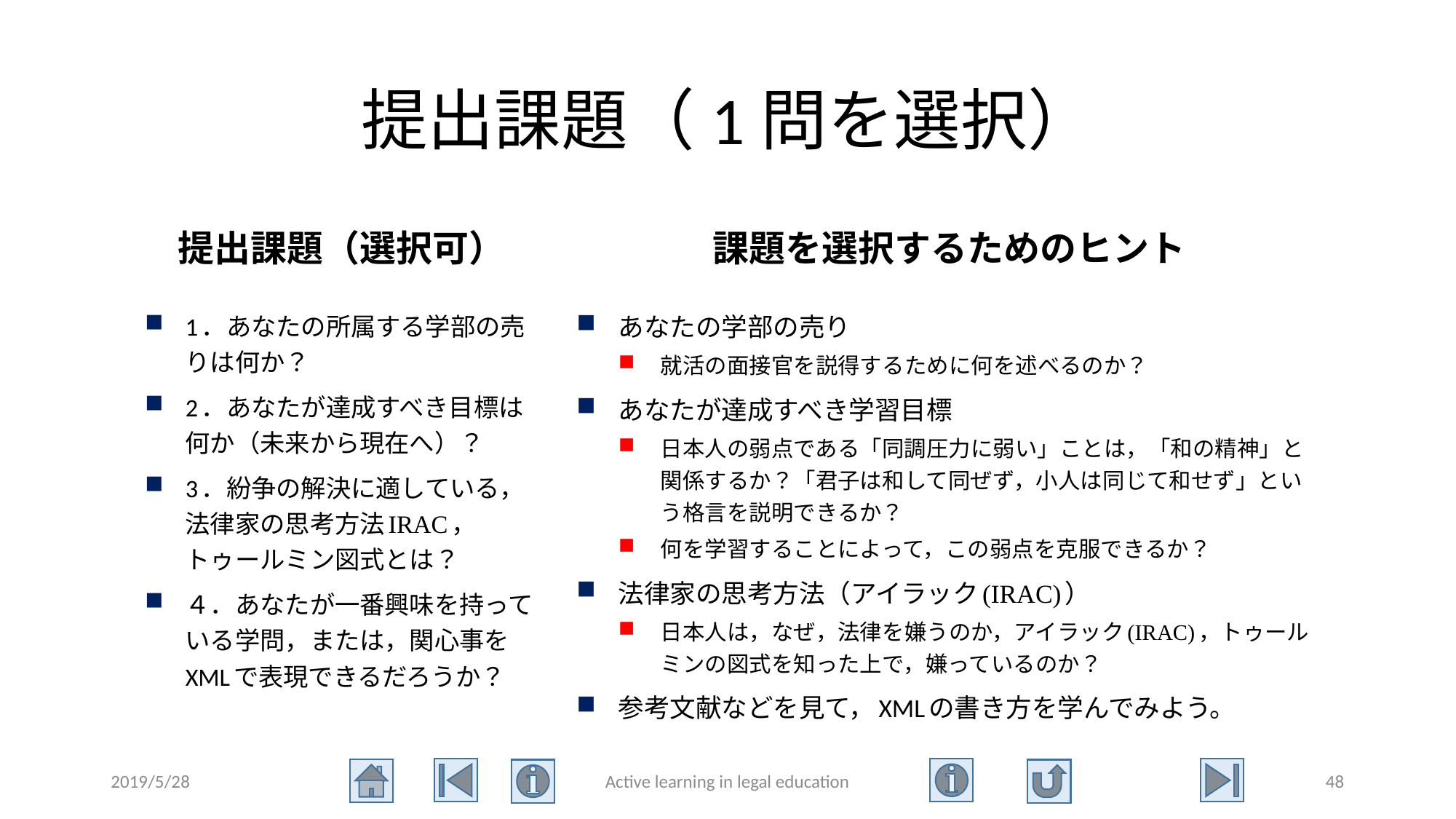

# 提出課題（1問を選択）
提出課題（選択可）
課題を選択するためのヒント
1．あなたの所属する学部の売りは何か？
2．あなたが達成すべき目標は何か（未来から現在へ）？
3．紛争の解決に適している，法律家の思考方法IRAC，トゥールミン図式とは？
４．あなたが一番興味を持っている学問，または，関心事をXMLで表現できるだろうか？
あなたの学部の売り
就活の面接官を説得するために何を述べるのか？
あなたが達成すべき学習目標
日本人の弱点である「同調圧力に弱い」ことは，「和の精神」と関係するか？「君子は和して同ぜず，小人は同じて和せず」という格言を説明できるか？
何を学習することによって，この弱点を克服できるか？
法律家の思考方法（アイラック(IRAC)）
日本人は，なぜ，法律を嫌うのか，アイラック(IRAC)，トゥールミンの図式を知った上で，嫌っているのか？
参考文献などを見て，XMLの書き方を学んでみよう。
2019/5/28
Active learning in legal education
48